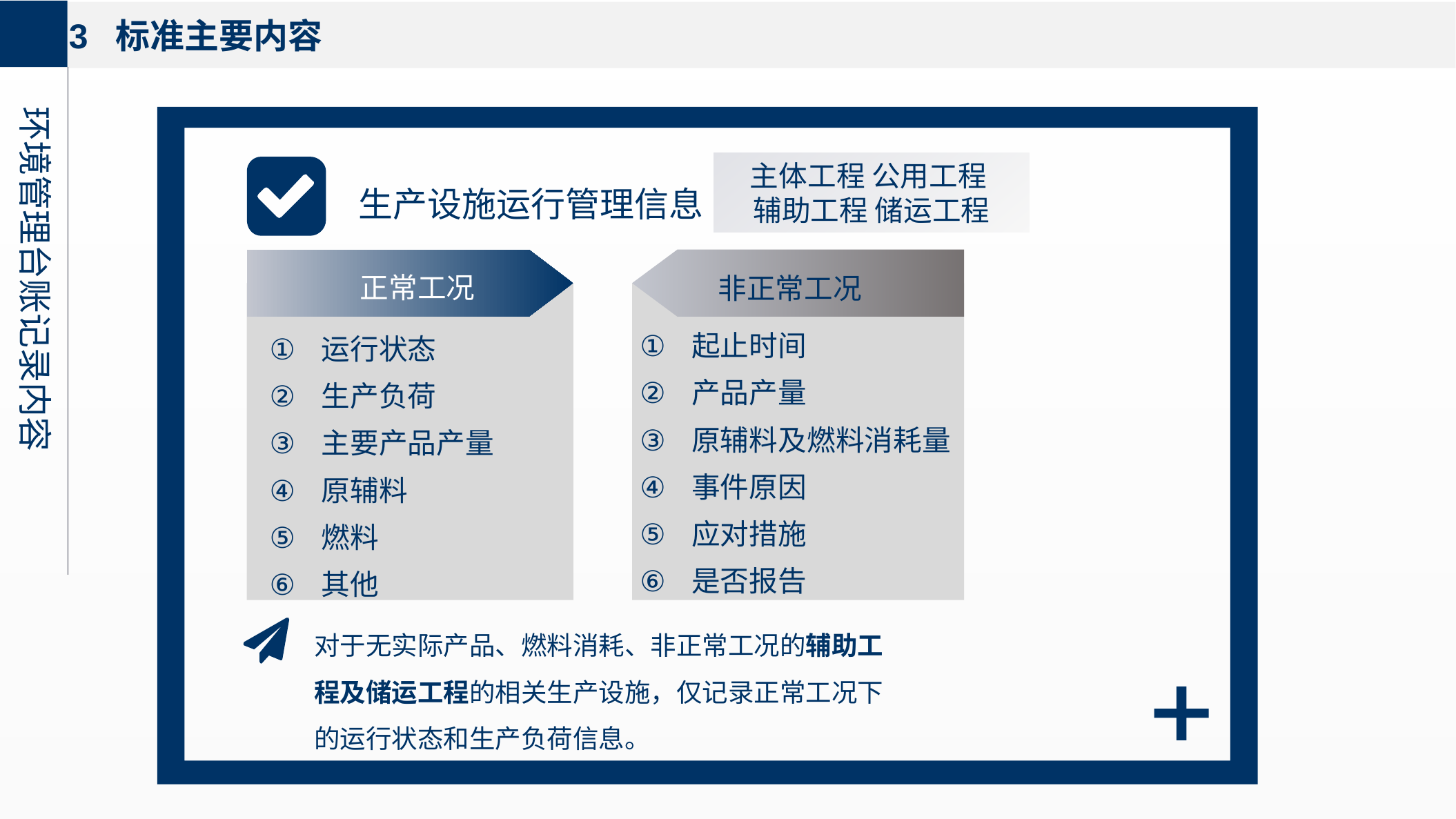

3  标准主要内容
环境管理台账记录内容

主体工程 公用工程
辅助工程 储运工程

生产设施运行管理信息

正常工况
非正常工况

起止时间
产品产量
原辅料及燃料消耗量
事件原因
应对措施
是否报告

运行状态
生产负荷
主要产品产量
原辅料
燃料
其他
对于无实际产品、燃料消耗、非正常工况的辅助工程及储运工程的相关生产设施，仅记录正常工况下的运行状态和生产负荷信息。